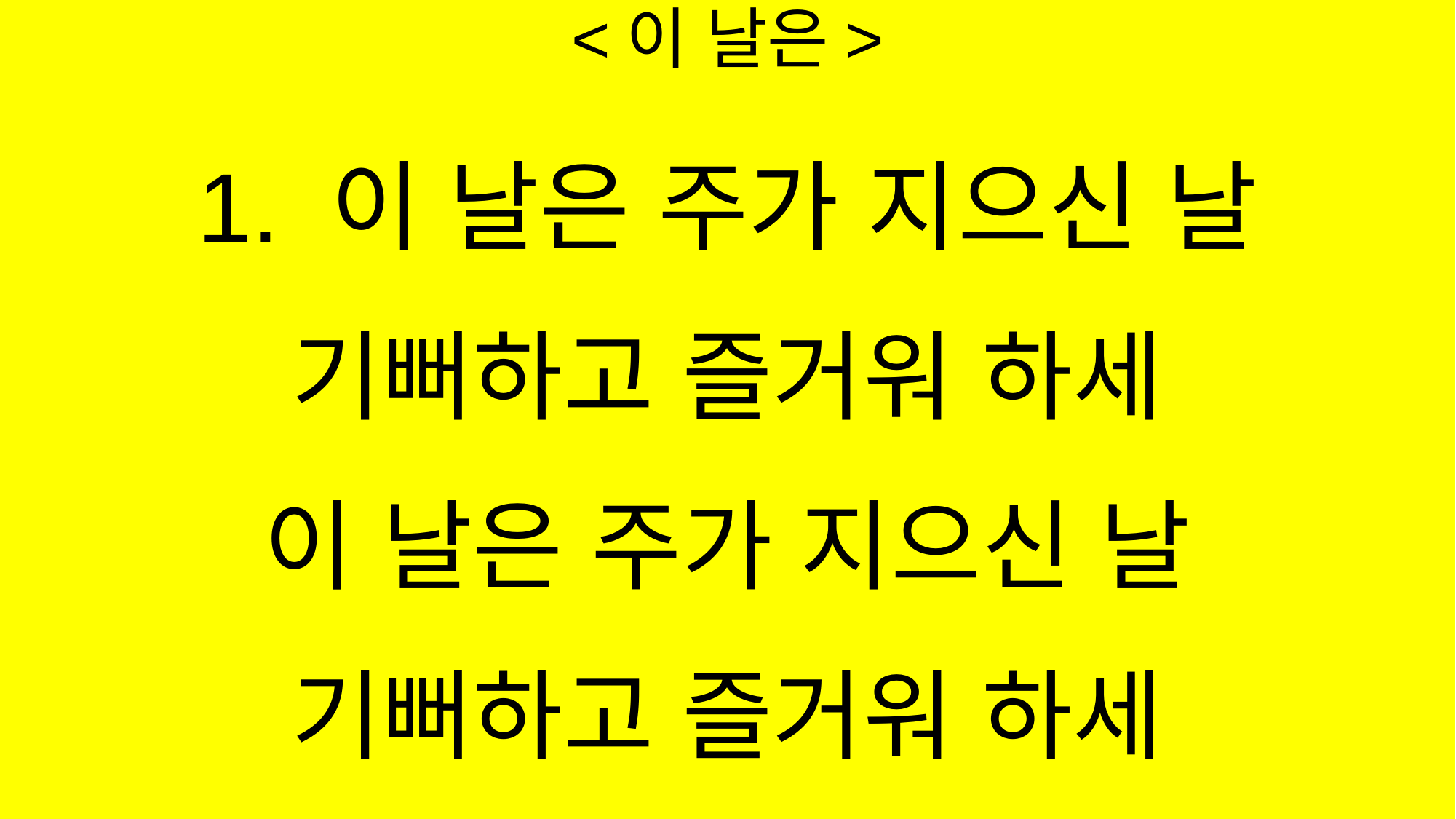

# <이 날은>
1. 이 날은 주가 지으신 날

기뻐하고 즐거워 하세

이 날은 주가 지으신 날

기뻐하고 즐거워 하세